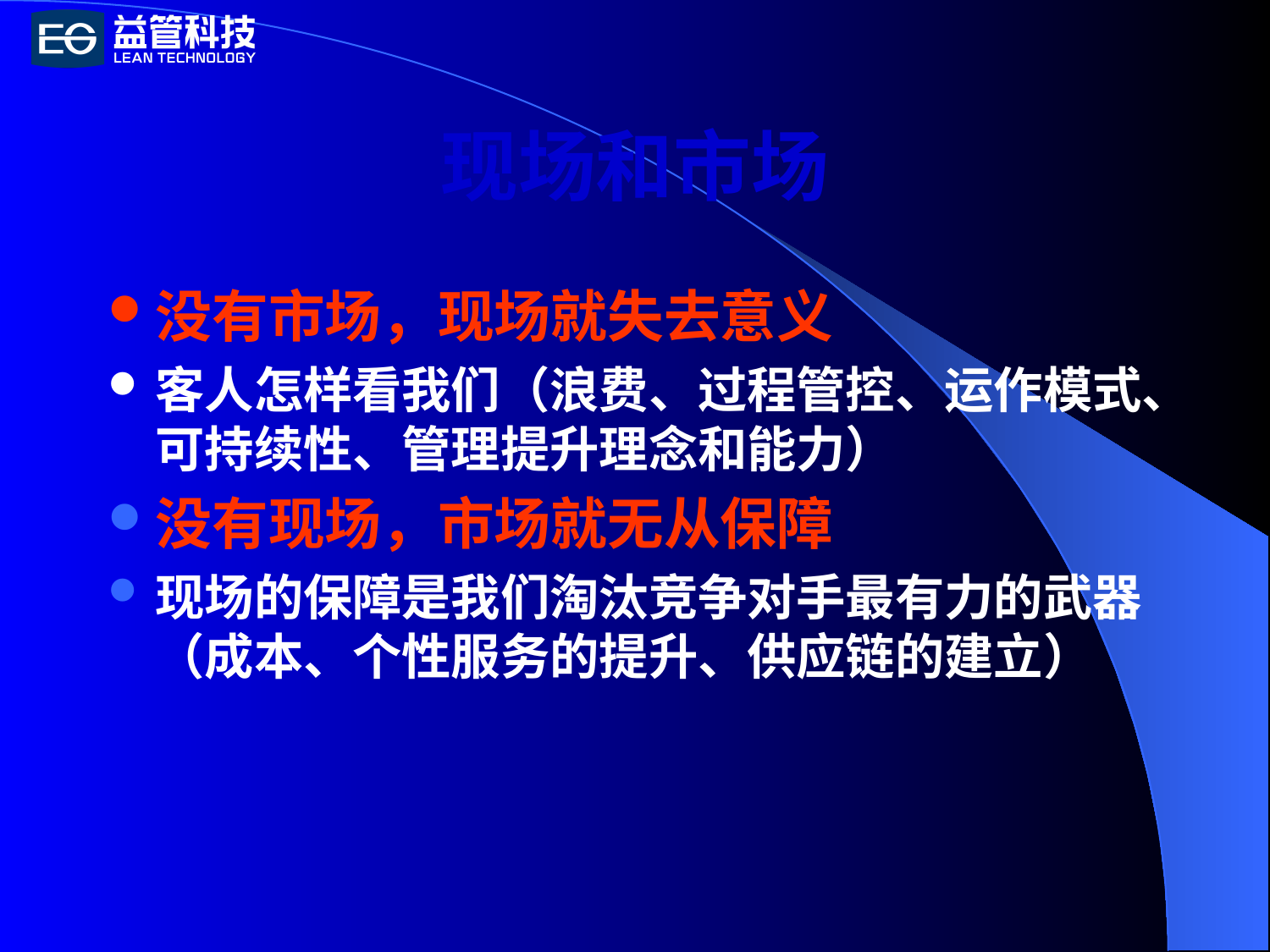

# 现场和市场
没有市场，现场就失去意义
客人怎样看我们（浪费、过程管控、运作模式、可持续性、管理提升理念和能力）
没有现场，市场就无从保障
现场的保障是我们淘汰竞争对手最有力的武器（成本、个性服务的提升、供应链的建立）